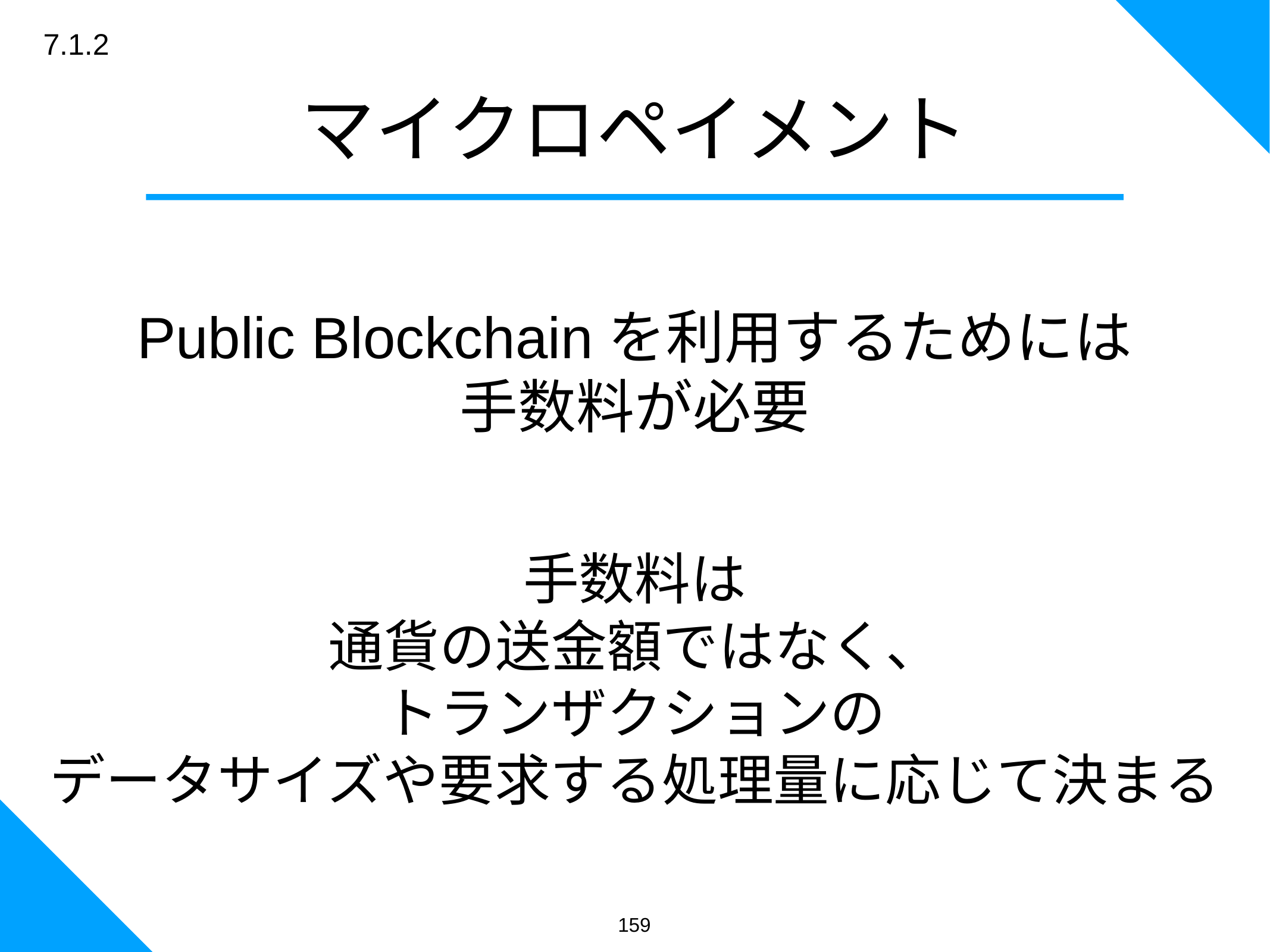

7.1.2
マイクロペイメント
Public Blockchainを利用するためには
手数料が必要
手数料は
通貨の送金額ではなく、
トランザクションの
データサイズや要求する処理量に応じて決まる
159